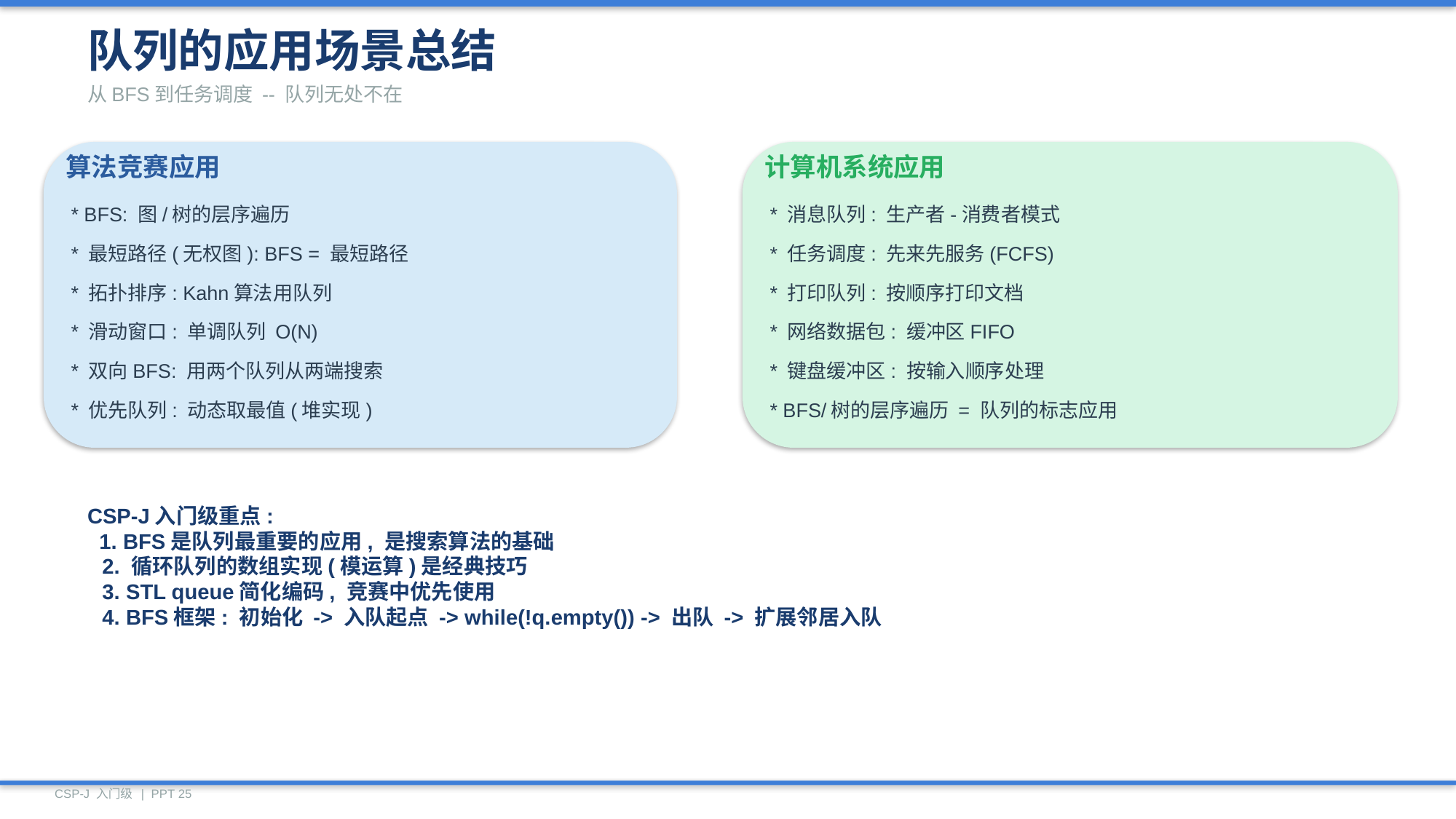

队列的应用场景总结
从BFS到任务调度 -- 队列无处不在

算法竞赛应用
计算机系统应用
* BFS: 图/树的层序遍历
* 消息队列: 生产者-消费者模式
* 最短路径(无权图): BFS = 最短路径
* 任务调度: 先来先服务(FCFS)
* 拓扑排序: Kahn算法用队列
* 打印队列: 按顺序打印文档
* 滑动窗口: 单调队列 O(N)
* 网络数据包: 缓冲区FIFO
* 双向BFS: 用两个队列从两端搜索
* 键盘缓冲区: 按输入顺序处理
* 优先队列: 动态取最值(堆实现)
* BFS/树的层序遍历 = 队列的标志应用
CSP-J入门级重点:
  1. BFS是队列最重要的应用, 是搜索算法的基础
  2. 循环队列的数组实现(模运算)是经典技巧
  3. STL queue简化编码, 竞赛中优先使用
  4. BFS框架: 初始化 -> 入队起点 -> while(!q.empty()) -> 出队 -> 扩展邻居入队

CSP-J 入门级  |  PPT 25